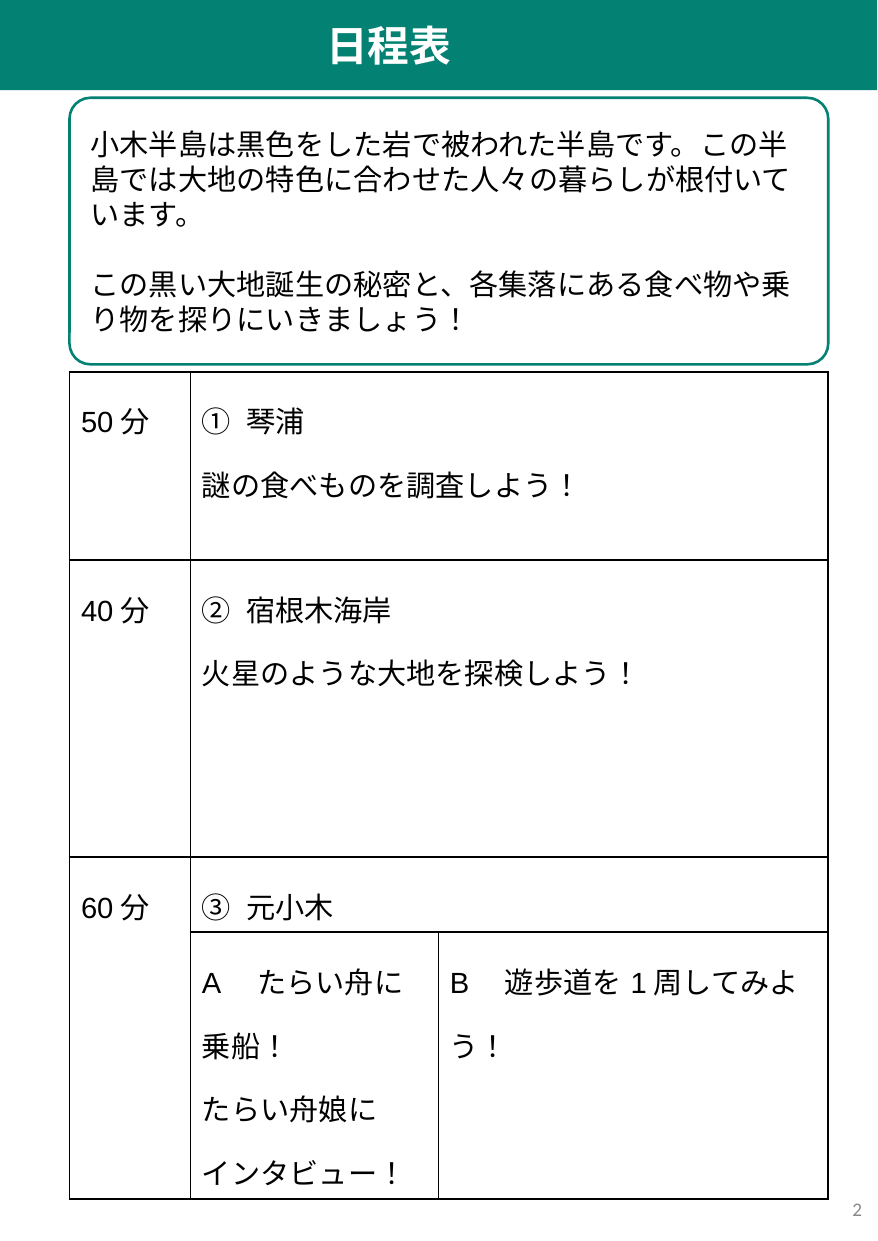

# 日程表
小木半島は黒色をした岩で被われた半島です。この半島では大地の特色に合わせた人々の暮らしが根付いています。

この黒い大地誕生の秘密と、各集落にある食べ物や乗り物を探りにいきましょう！
| 50分 | ① 琴浦 謎の食べものを調査しよう！ |  |
| --- | --- | --- |
| 40分 | ② 宿根木海岸 火星のような大地を探検しよう！ |  |
| 60分 | ③ 元小木 |  |
|  | A　たらい舟に乗船！ たらい舟娘に インタビュー！ | B　遊歩道を1周してみよう！ |
赤字太字はver5で指摘を受けて追記した文書
2